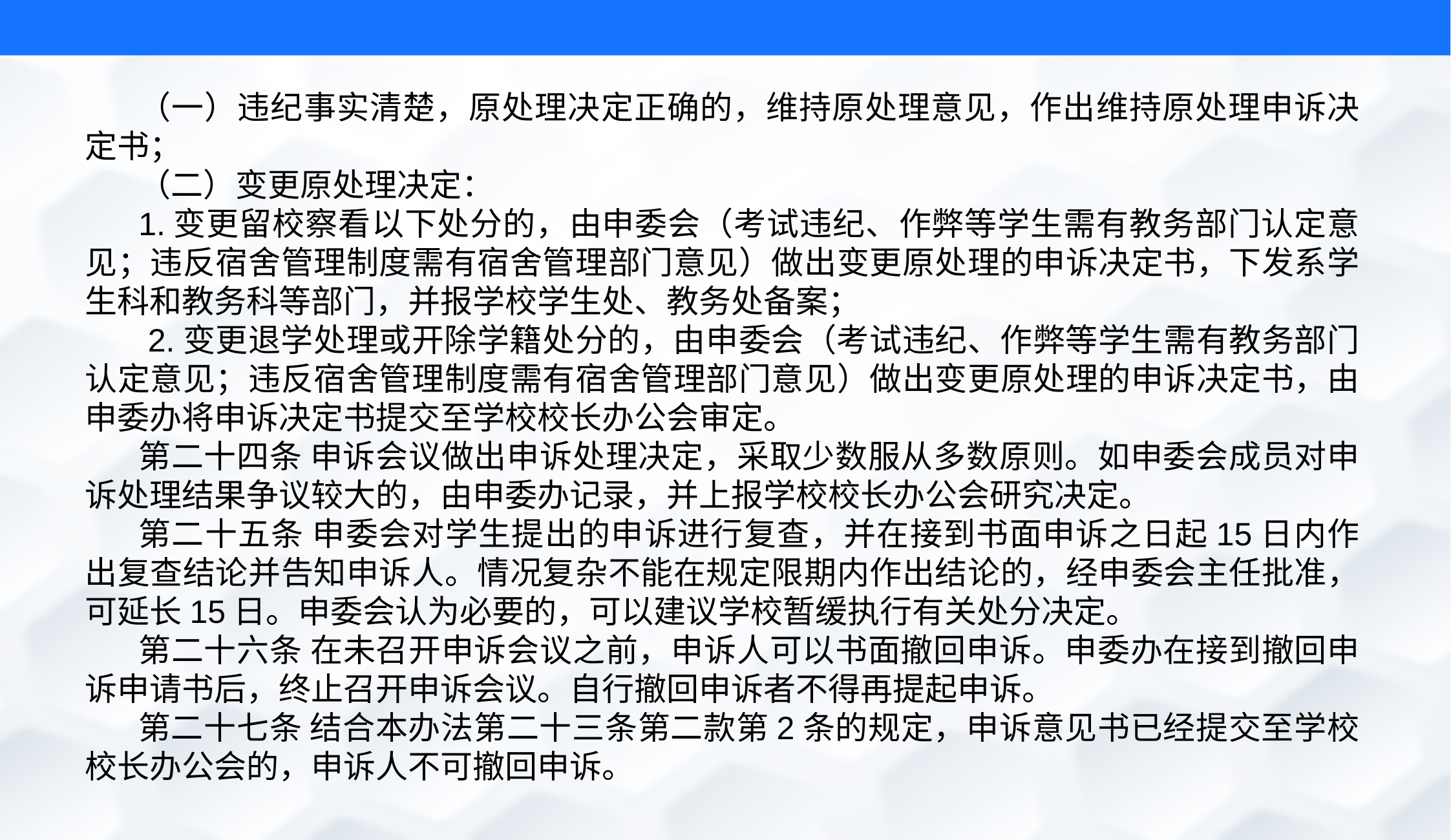

（一）违纪事实清楚，原处理决定正确的，维持原处理意见，作出维持原处理申诉决定书；
（二）变更原处理决定：
1.变更留校察看以下处分的，由申委会（考试违纪、作弊等学生需有教务部门认定意见；违反宿舍管理制度需有宿舍管理部门意见）做出变更原处理的申诉决定书，下发系学生科和教务科等部门，并报学校学生处、教务处备案；
 2.变更退学处理或开除学籍处分的，由申委会（考试违纪、作弊等学生需有教务部门认定意见；违反宿舍管理制度需有宿舍管理部门意见）做出变更原处理的申诉决定书，由申委办将申诉决定书提交至学校校长办公会审定。
第二十四条 申诉会议做出申诉处理决定，采取少数服从多数原则。如申委会成员对申诉处理结果争议较大的，由申委办记录，并上报学校校长办公会研究决定。
第二十五条 申委会对学生提出的申诉进行复查，并在接到书面申诉之日起15日内作出复查结论并告知申诉人。情况复杂不能在规定限期内作出结论的，经申委会主任批准，可延长15日。申委会认为必要的，可以建议学校暂缓执行有关处分决定。
第二十六条 在未召开申诉会议之前，申诉人可以书面撤回申诉。申委办在接到撤回申诉申请书后，终止召开申诉会议。自行撤回申诉者不得再提起申诉。
第二十七条 结合本办法第二十三条第二款第2条的规定，申诉意见书已经提交至学校校长办公会的，申诉人不可撤回申诉。